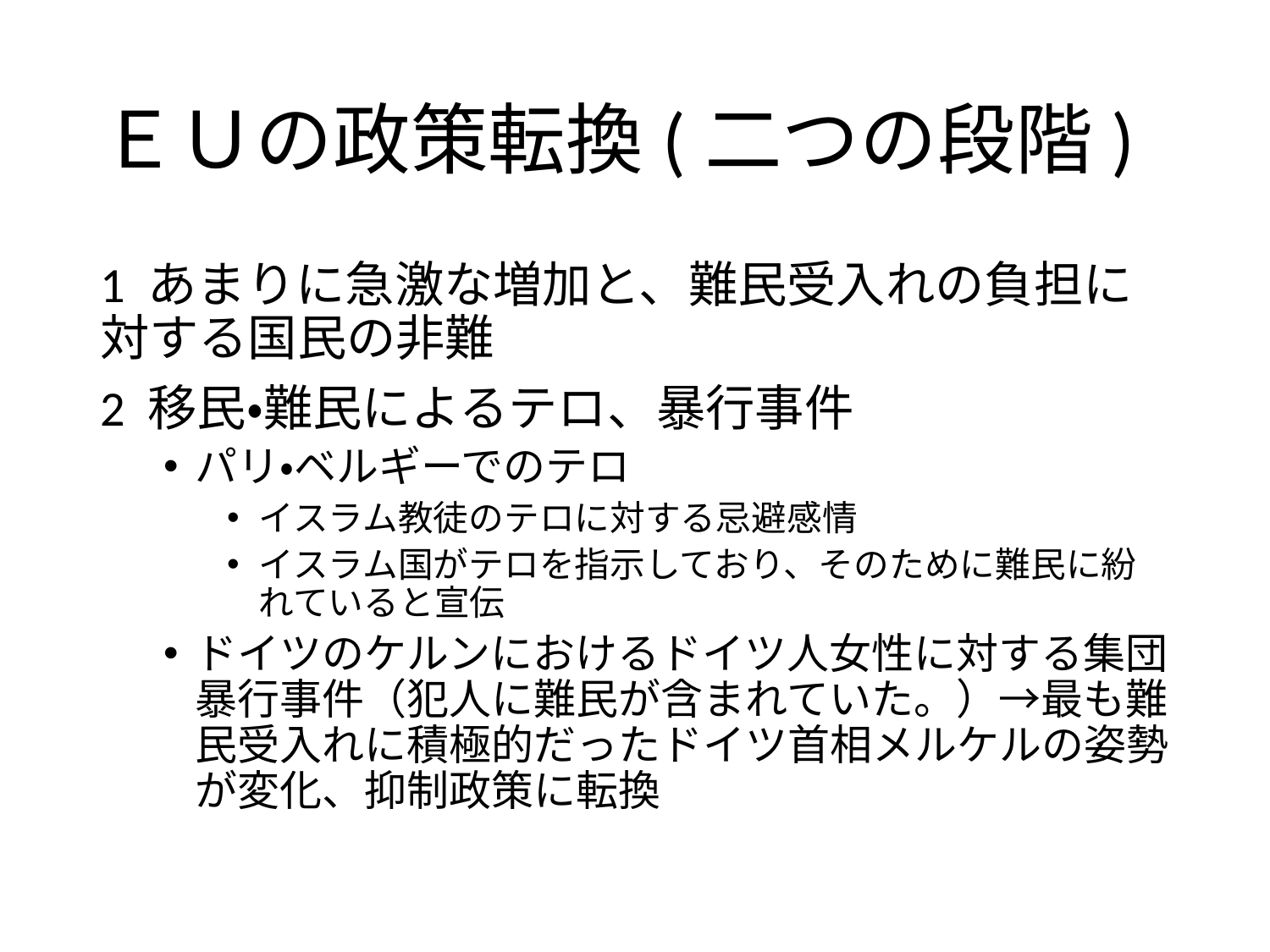

# ＥＵの政策転換(二つの段階)
1 あまりに急激な増加と、難民受入れの負担に対する国民の非難
2 移民・難民によるテロ、暴行事件
パリ・ベルギーでのテロ
イスラム教徒のテロに対する忌避感情
イスラム国がテロを指示しており、そのために難民に紛れていると宣伝
ドイツのケルンにおけるドイツ人女性に対する集団暴行事件（犯人に難民が含まれていた。）→最も難民受入れに積極的だったドイツ首相メルケルの姿勢が変化、抑制政策に転換